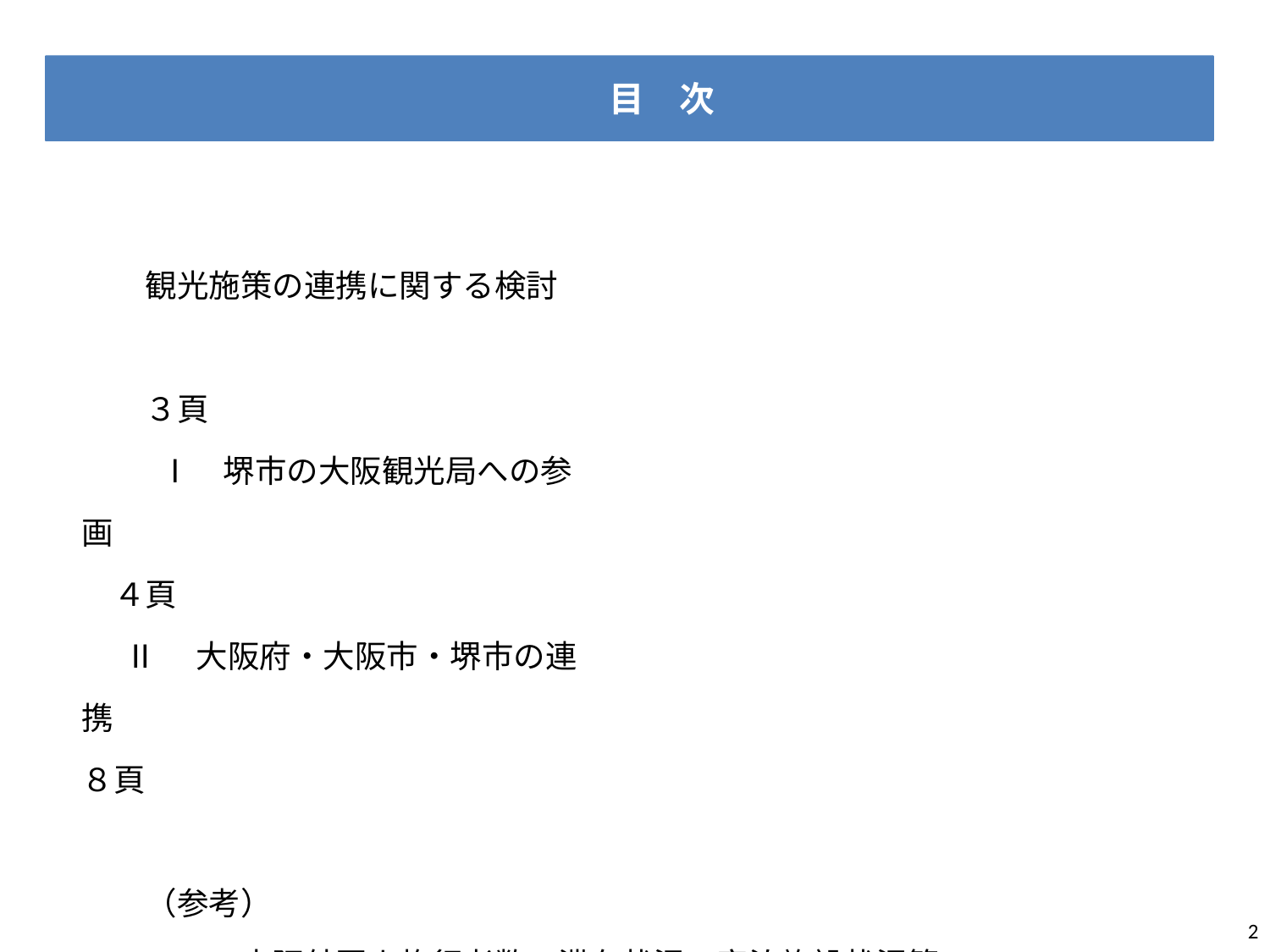

目　次
　　観光施策の連携に関する検討　 ・・・・・・・・・・・・・・・・・・・・・・・・・・・・・・・・・　・３頁
　　  Ⅰ　堺市の大阪観光局への参画・・・・・・・・・・・・・・・・・・・・・・・・・・・・・・・・・・４頁
      Ⅱ　大阪府・大阪市・堺市の連携・・・・・・・・・・・・・・・・・・・・・・・・・・・・  ・・・・８頁

　　（参考）
　　　　　来阪外国人旅行者数・滞在状況・宿泊施設状況等　　　　　　　　　　１１頁
　　　　　主な観光コンテンツ（大阪市・堺市）　　　　　　　　　　　　　　　　　　　１２頁
　　　　　観光戦略タスクフォース　　　　　　　　　　　　　　　　　　　　　　　　　　　　１４頁

2